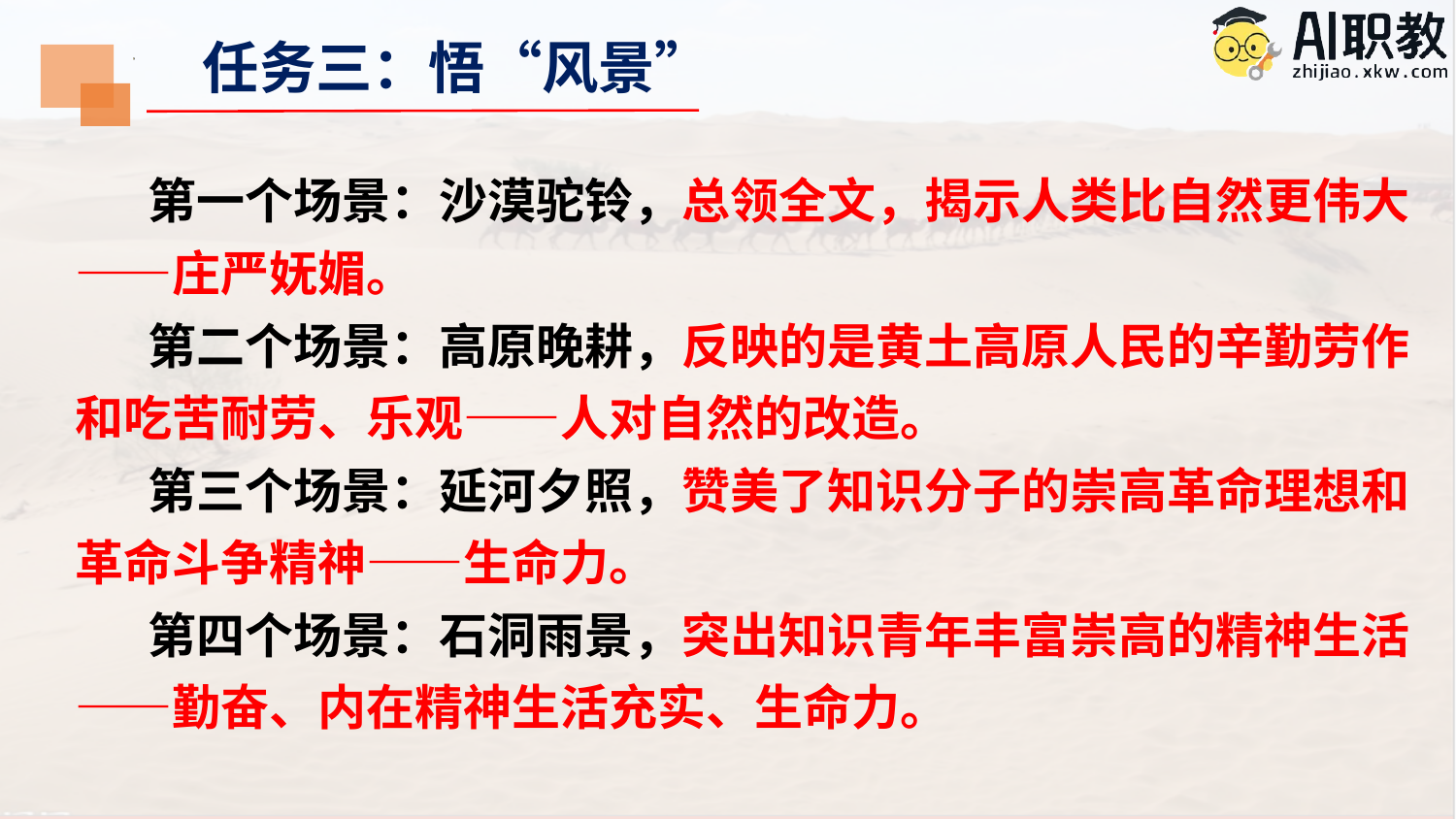

任务三：悟“风景”

第一个场景：沙漠驼铃，总领全文，揭示人类比自然更伟大——庄严妩媚。
第二个场景：高原晚耕，反映的是黄土高原人民的辛勤劳作和吃苦耐劳、乐观——人对自然的改造。
第三个场景：延河夕照，赞美了知识分子的崇高革命理想和革命斗争精神——生命力。
第四个场景：石洞雨景，突出知识青年丰富崇高的精神生活——勤奋、内在精神生活充实、生命力。